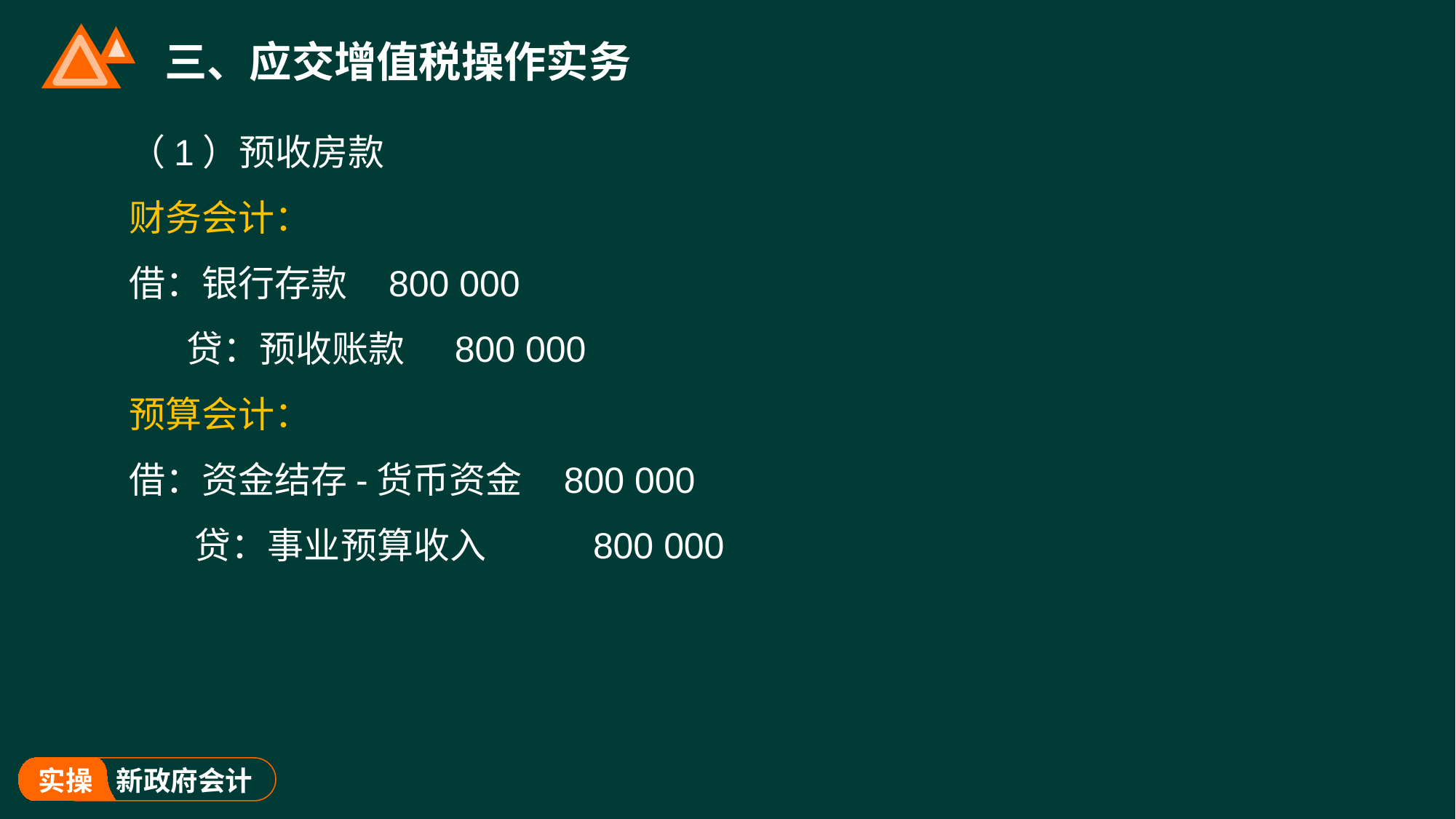

# 三、应交增值税操作实务
（1）预收房款
财务会计：
借：银行存款    800 000
      贷：预收账款     800 000
预算会计：
借：资金结存-货币资金    800 000
       贷：事业预算收入            800 000